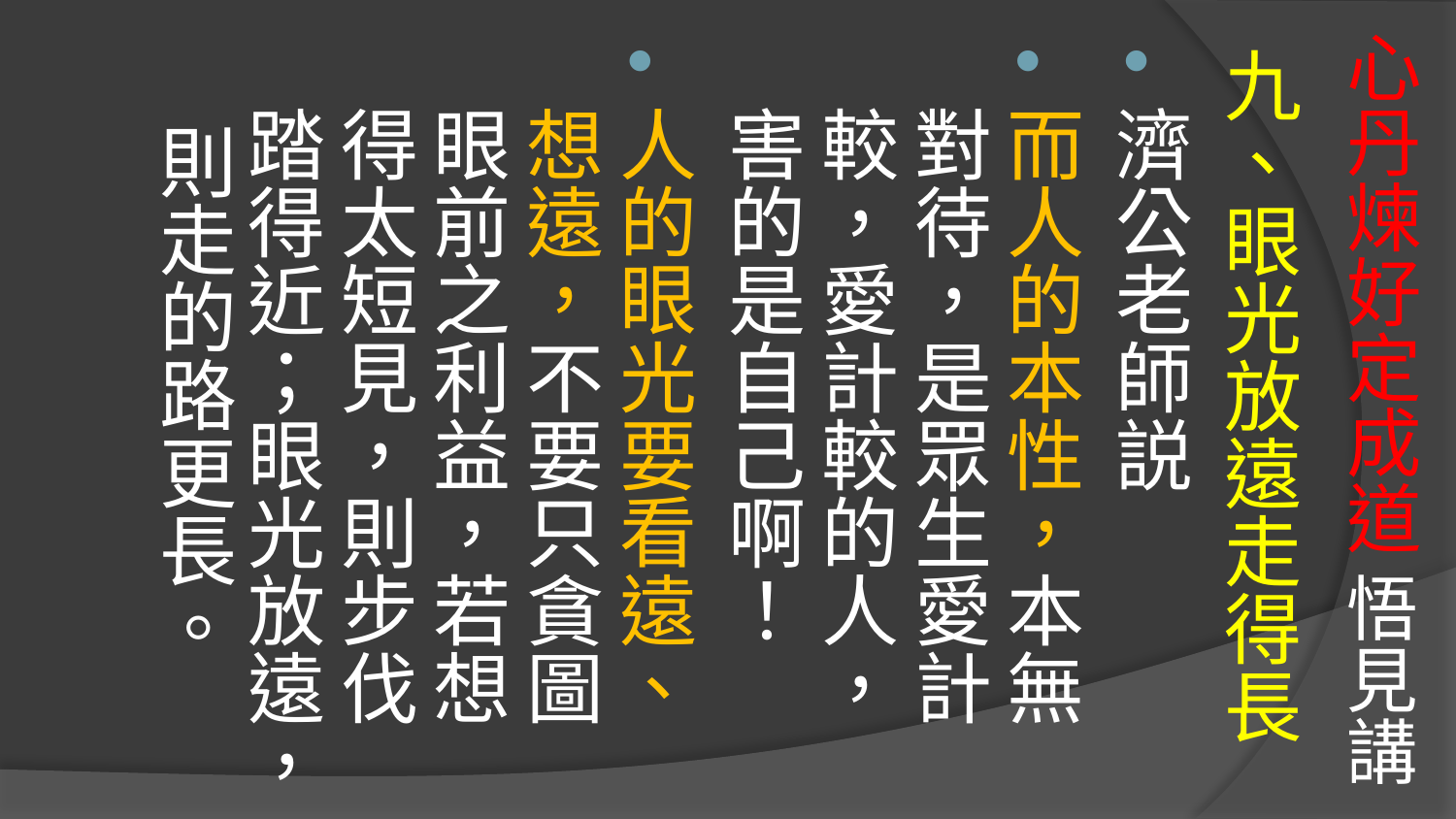

# 心丹煉好定成道 悟見講
九、眼光放遠走得長
濟公老師説
而人的本性，本無對待，是眾生愛計較，愛計較的人，害的是自己啊！
人的眼光要看遠、想遠，不要只貪圖眼前之利益，若想得太短見，則步伐踏得近；眼光放遠， 則走的路更長。